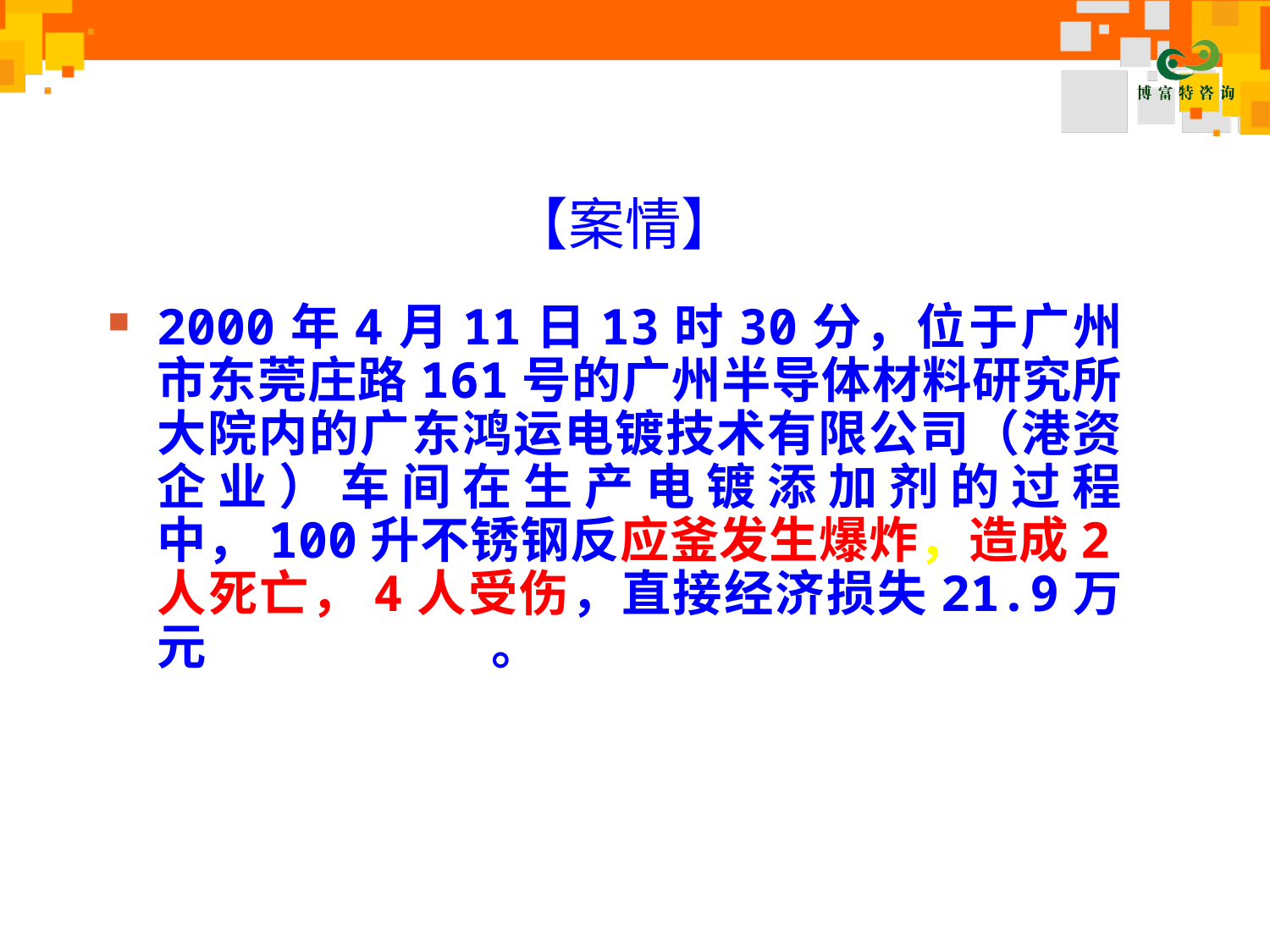

# 【案情】
2000年4月11日13时30分，位于广州市东莞庄路161号的广州半导体材料研究所大院内的广东鸿运电镀技术有限公司（港资企业）车间在生产电镀添加剂的过程中，100升不锈钢反应釜发生爆炸，造成2人死亡，4人受伤，直接经济损失21.9万元。